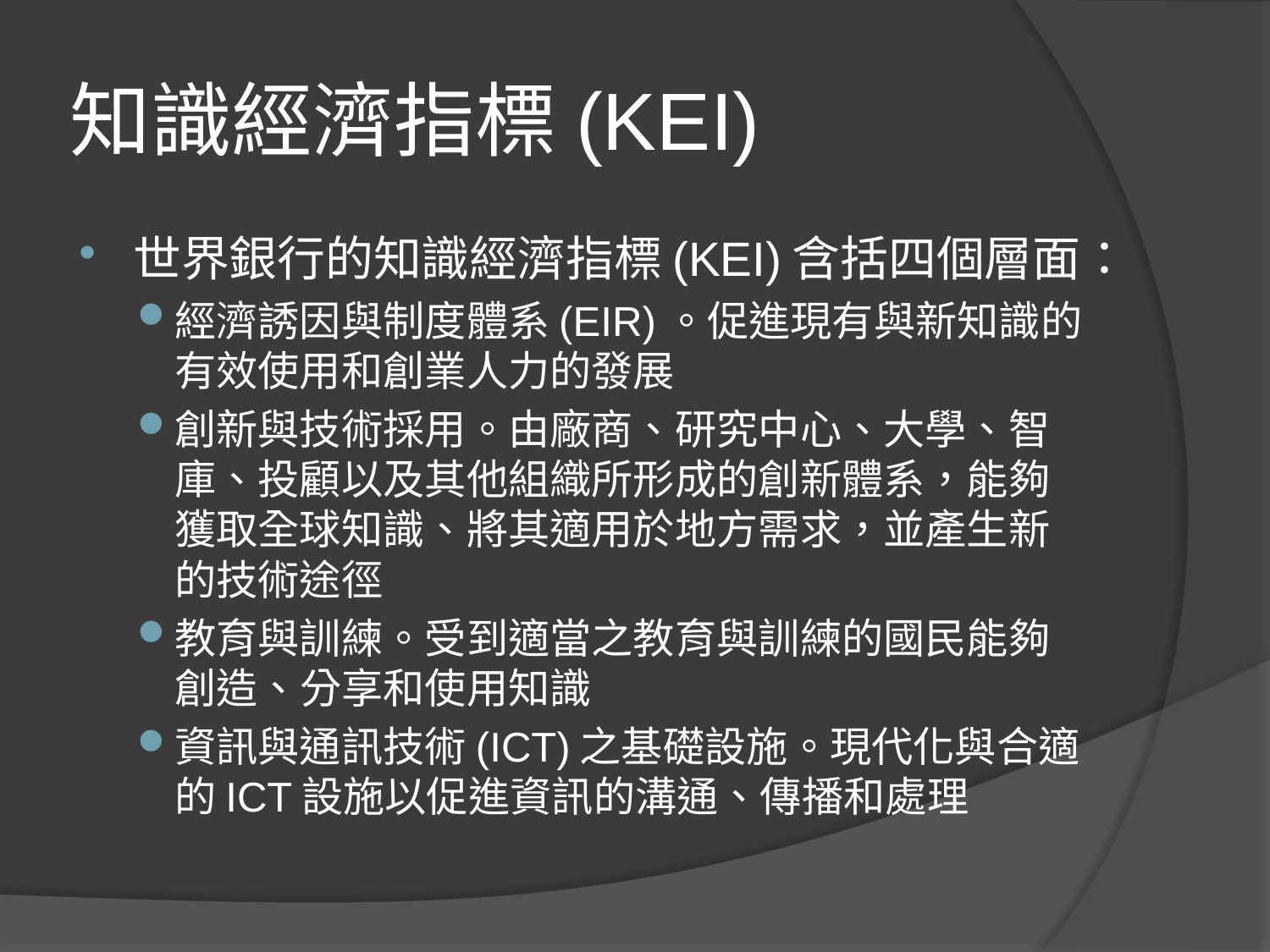

# 知識經濟指標(KEI)
世界銀行的知識經濟指標(KEI)含括四個層面：
經濟誘因與制度體系(EIR)。促進現有與新知識的有效使用和創業人力的發展
創新與技術採用。由廠商、研究中心、大學、智庫、投顧以及其他組織所形成的創新體系，能夠獲取全球知識、將其適用於地方需求，並產生新的技術途徑
教育與訓練。受到適當之教育與訓練的國民能夠創造、分享和使用知識
資訊與通訊技術(ICT)之基礎設施。現代化與合適的ICT設施以促進資訊的溝通、傳播和處理